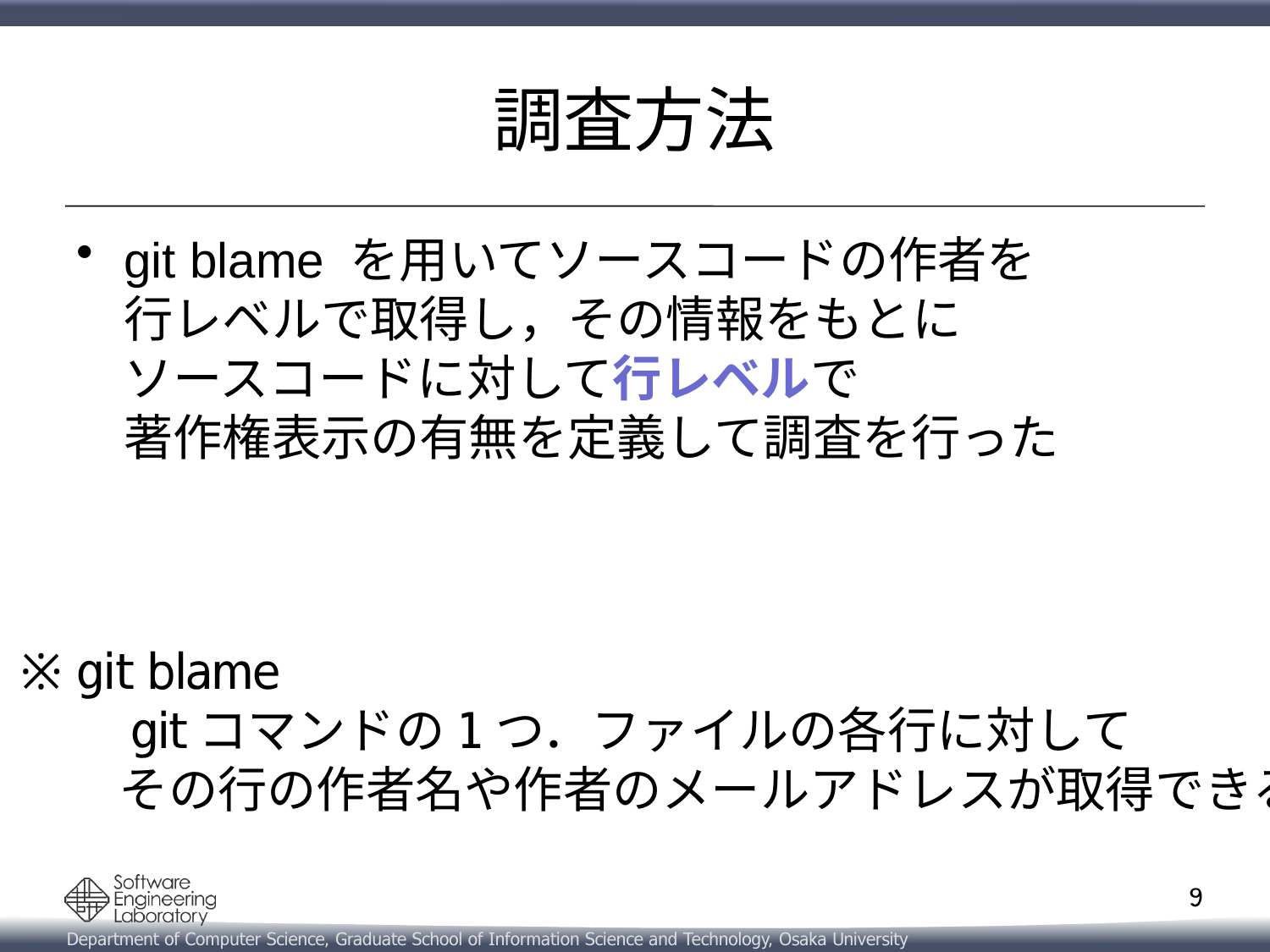

# 調査方法
git blame を用いてソースコードの作者を
行レベルで取得し，その情報をもとに
ソースコードに対して行レベルで
著作権表示の有無を定義して調査を行った
※ git blame
　　gitコマンドの1つ．ファイルの各行に対して
　　その行の作者名や作者のメールアドレスが取得できる
9